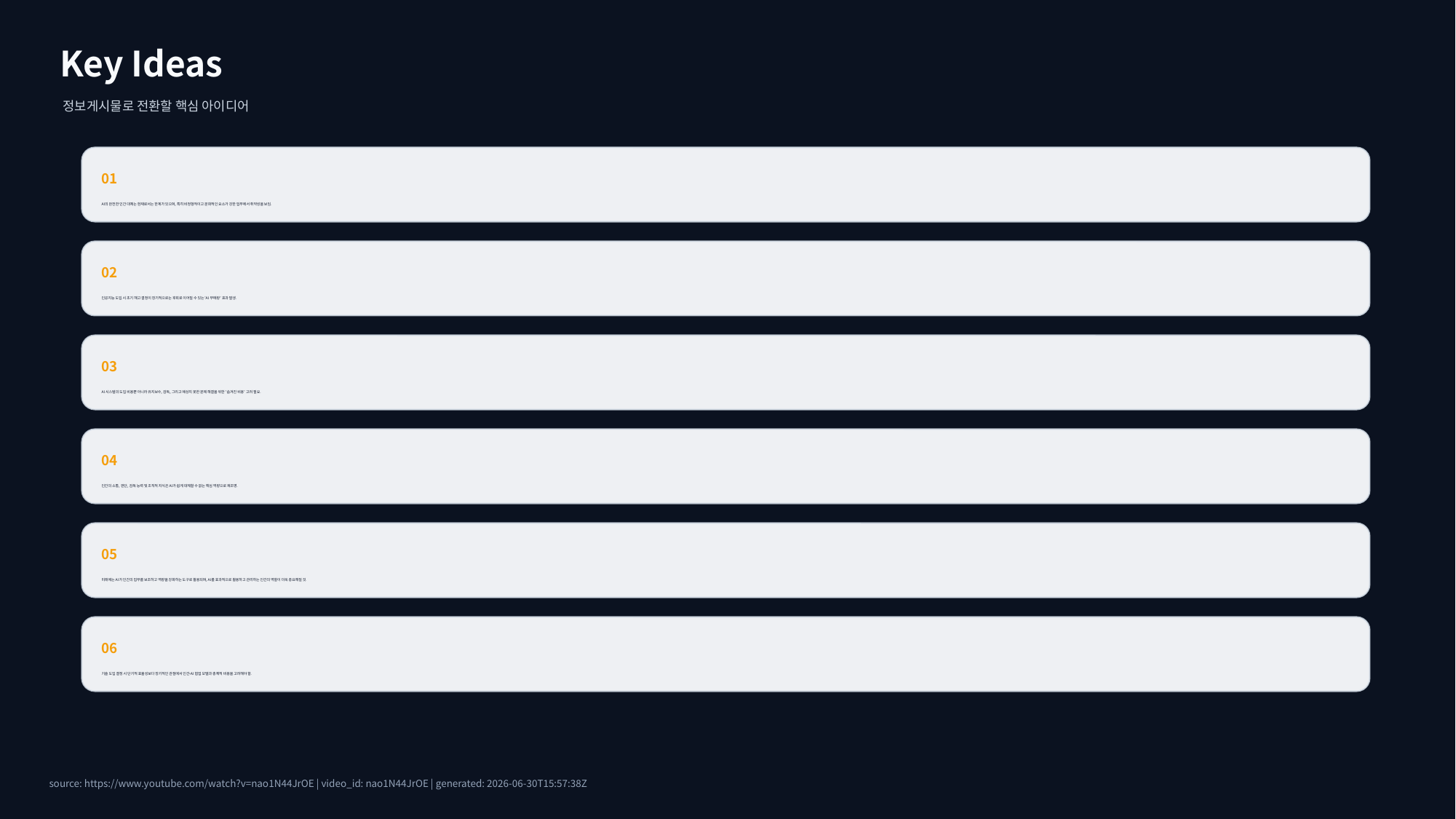

Key Ideas
정보게시물로 전환할 핵심 아이디어

01
AI의 완전한 인간 대체는 현재로서는 한계가 있으며, 특히 비정형적이고 문화적인 요소가 강한 업무에서 취약성을 보임.

02
인공지능 도입 시 초기 해고 결정이 장기적으로는 후회로 이어질 수 있는 'AI 부메랑' 효과 발생.

03
AI 시스템의 도입 비용뿐 아니라 유지보수, 감독, 그리고 예상치 못한 문제 해결을 위한 '숨겨진 비용' 고려 필요.

04
인간의 소통, 판단, 감독 능력 및 조직적 지식은 AI가 쉽게 대체할 수 없는 핵심 역량으로 재조명.

05
미래에는 AI가 인간의 업무를 보조하고 역량을 강화하는 도구로 활용되며, AI를 효과적으로 활용하고 관리하는 인간의 역할이 더욱 중요해질 것.

06
기술 도입 결정 시 단기적 효율성보다 장기적인 관점에서 인간-AI 협업 모델과 총체적 비용을 고려해야 함.
source: https://www.youtube.com/watch?v=nao1N44JrOE | video_id: nao1N44JrOE | generated: 2026-06-30T15:57:38Z